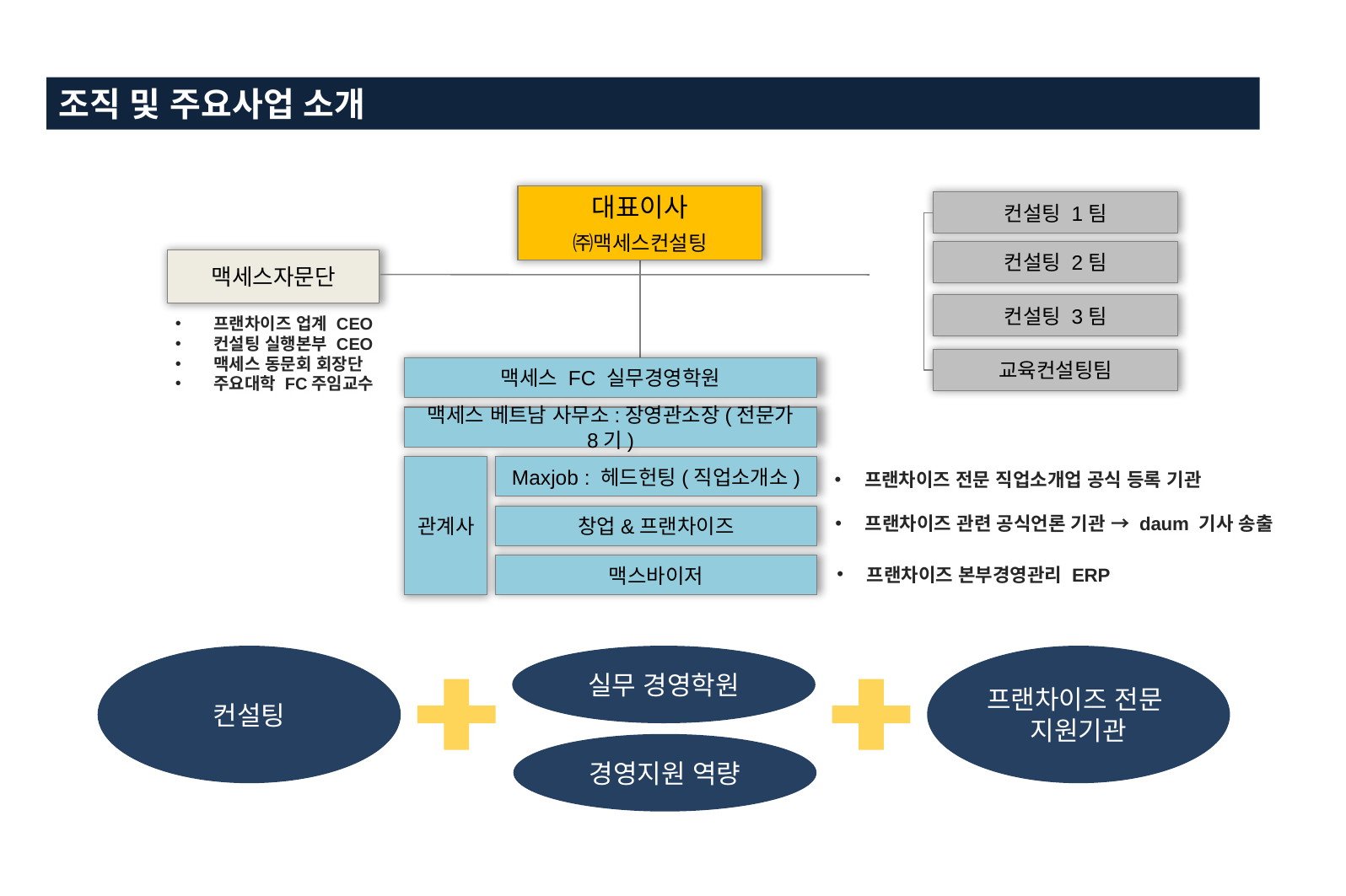

조직 및 주요사업 소개

조직 및 주요사업 소개
대표이사
㈜맥세스컨설팅
컨설팅 1팀
컨설팅 2팀
맥세스자문단
컨설팅 3팀
 프랜차이즈 업계 CEO
 컨설팅 실행본부 CEO
 맥세스 동문회 회장단
 주요대학 FC주임교수
교육컨설팅팀
맥세스 FC 실무경영학원
맥세스 베트남 사무소:장영관소장(전문가 8기)
관계사
Maxjob : 헤드헌팅(직업소개소)
프랜차이즈 전문 직업소개업 공식 등록 기관
프랜차이즈 관련 공식언론 기관 → daum 기사 송출
창업&프랜차이즈
프랜차이즈 본부경영관리 ERP
맥스바이저
컨설팅
실무 경영학원
프랜차이즈 전문
지원기관

경영지원 역량